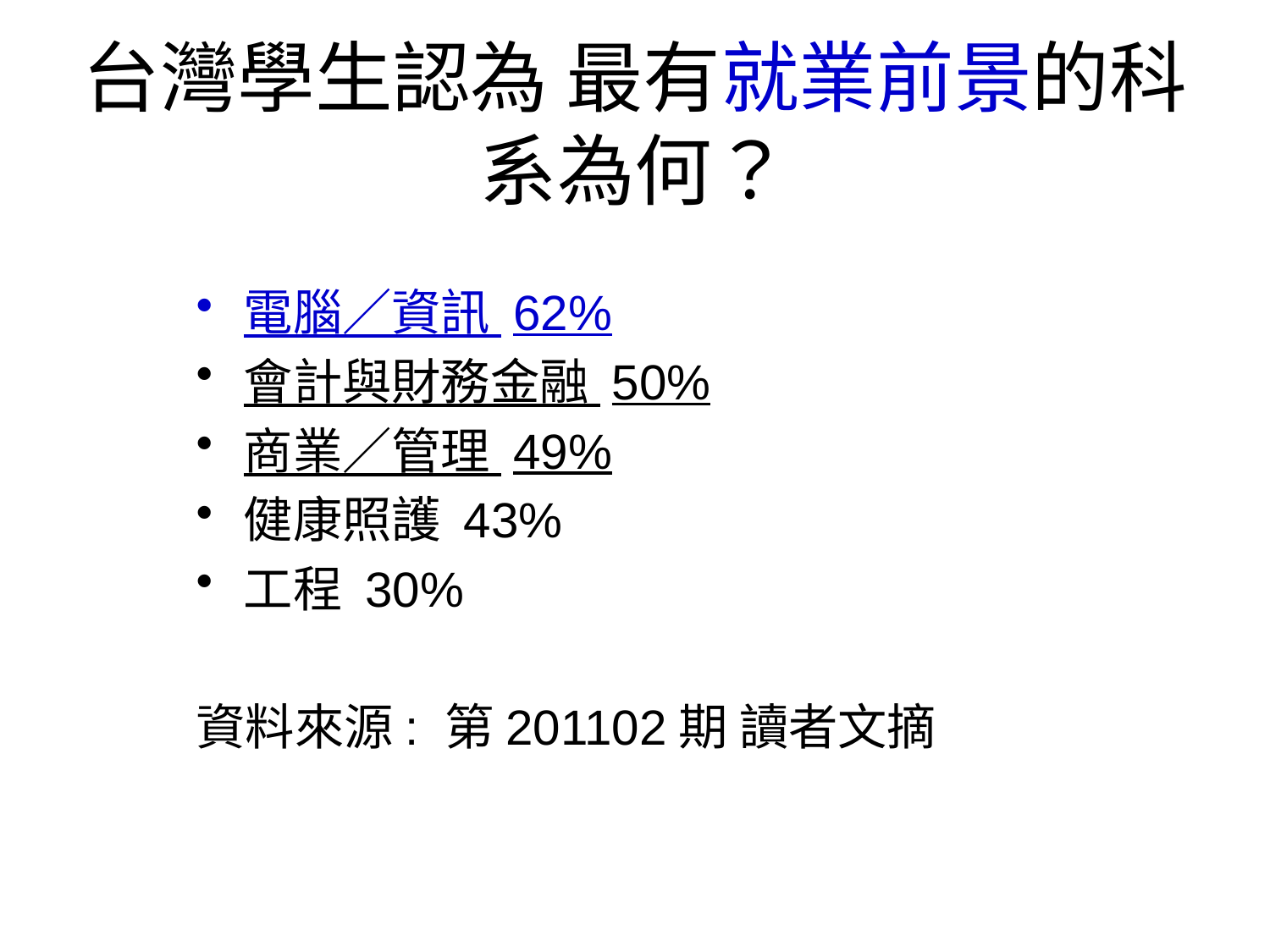

# 台灣學生認為 最有就業前景的科系為何？
電腦／資訊 62%
會計與財務金融 50%
商業／管理 49%
健康照護 43%
工程 30%

資料來源: 第201102期 讀者文摘